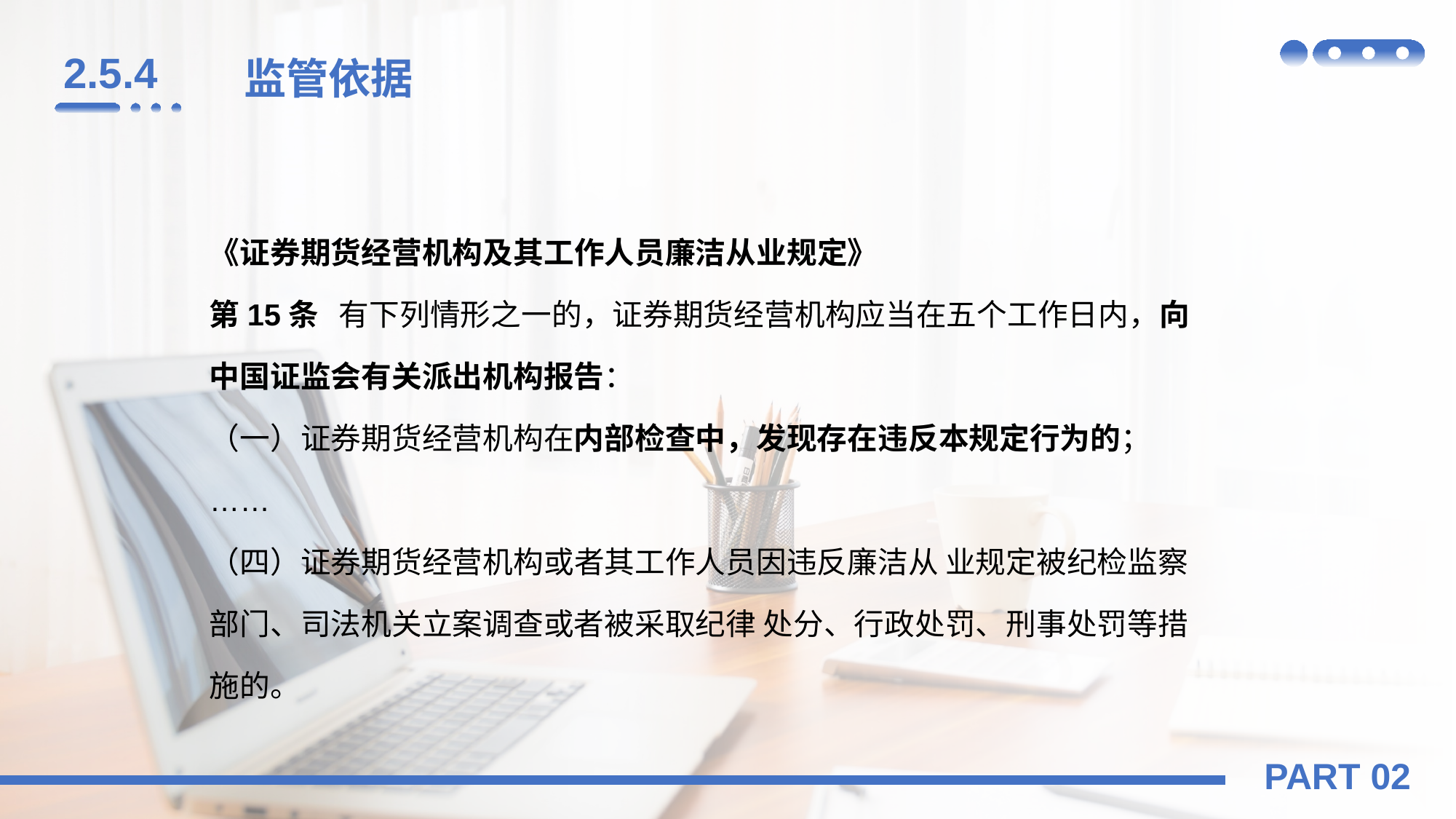

2.5.4
监管依据

《证券期货经营机构及其工作人员廉洁从业规定》
第15条   有下列情形之一的，证券期货经营机构应当在五个工作日内，向中国证监会有关派出机构报告：
（一）证券期货经营机构在内部检查中，发现存在违反本规定行为的；
……
（四）证券期货经营机构或者其工作人员因违反廉洁从 业规定被纪检监察部门、司法机关立案调查或者被采取纪律 处分、行政处罚、刑事处罚等措施的。
PART 02